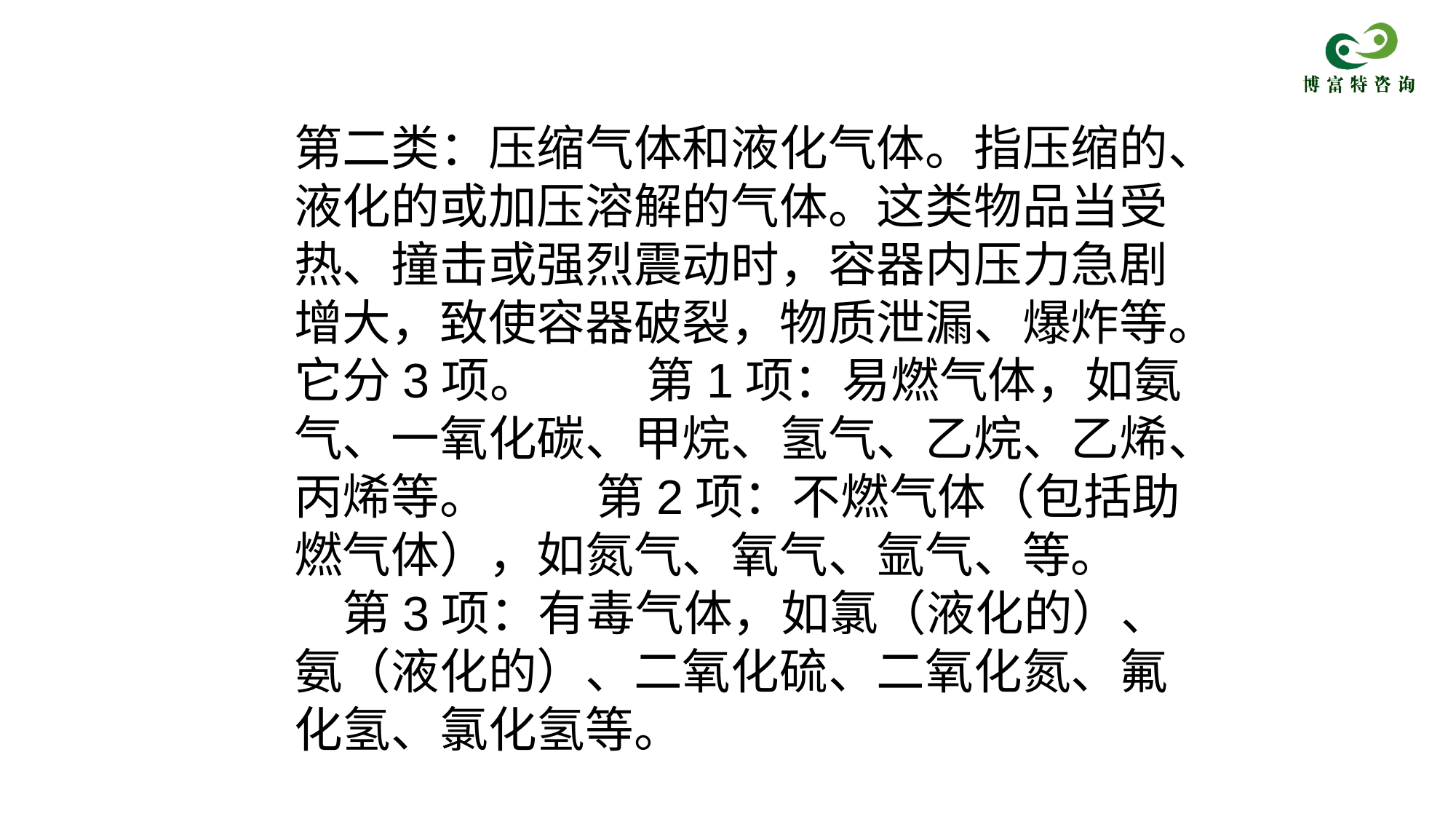

第二类：压缩气体和液化气体。指压缩的、液化的或加压溶解的气体。这类物品当受热、撞击或强烈震动时，容器内压力急剧增大，致使容器破裂，物质泄漏、爆炸等。它分3项。 　　第1项：易燃气体，如氨气、一氧化碳、甲烷、氢气、乙烷、乙烯、丙烯等。 　　第2项：不燃气体（包括助燃气体），如氮气、氧气、氩气、等。 　　第3项：有毒气体，如氯（液化的）、氨（液化的）、二氧化硫、二氧化氮、氟化氢、氯化氢等。